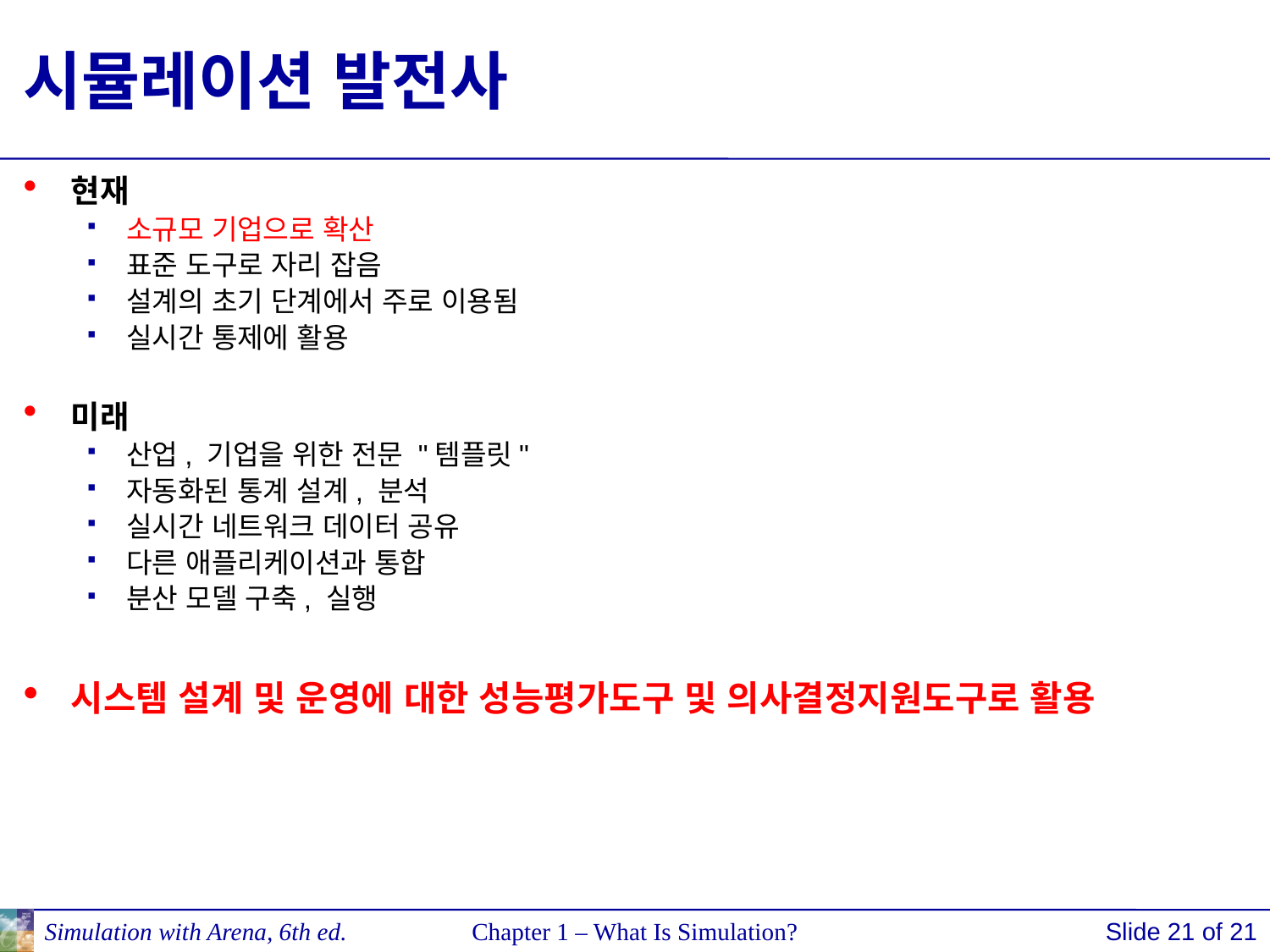

# 시뮬레이션 발전사
현재
소규모 기업으로 확산
표준 도구로 자리 잡음
설계의 초기 단계에서 주로 이용됨
실시간 통제에 활용

미래
산업, 기업을 위한 전문 "템플릿"
자동화된 통계 설계, 분석
실시간 네트워크 데이터 공유
다른 애플리케이션과 통합
분산 모델 구축, 실행

시스템 설계 및 운영에 대한 성능평가도구 및 의사결정지원도구로 활용
Simulation with Arena, 6th ed.
Chapter 1 – What Is Simulation?
Slide 21 of 21